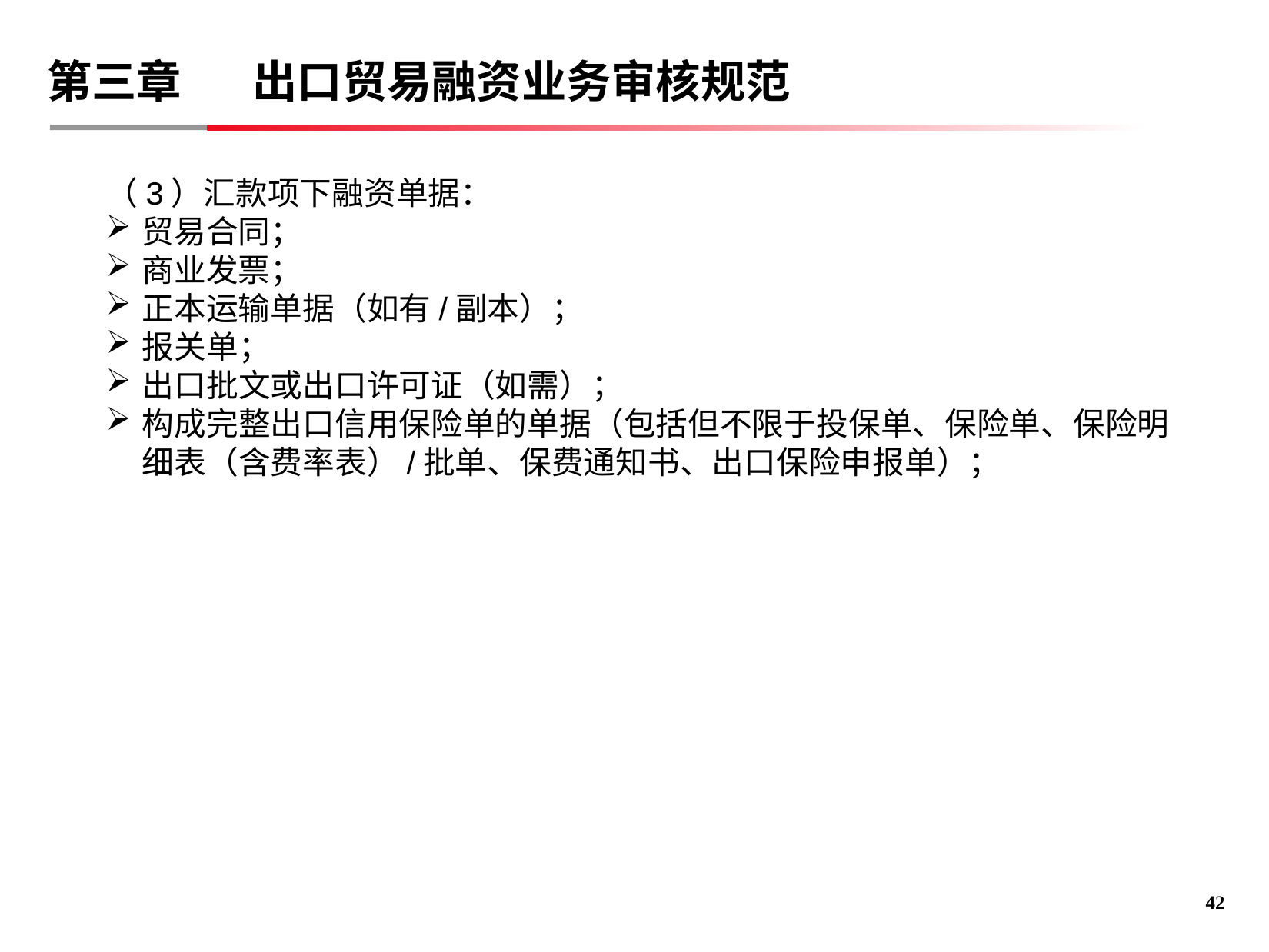

第三章       出口贸易融资业务审核规范
（3）汇款项下融资单据：
贸易合同；
商业发票；
正本运输单据（如有/副本）；
报关单；
出口批文或出口许可证（如需）；
构成完整出口信用保险单的单据（包括但不限于投保单、保险单、保险明细表（含费率表）/批单、保费通知书、出口保险申报单）；

42